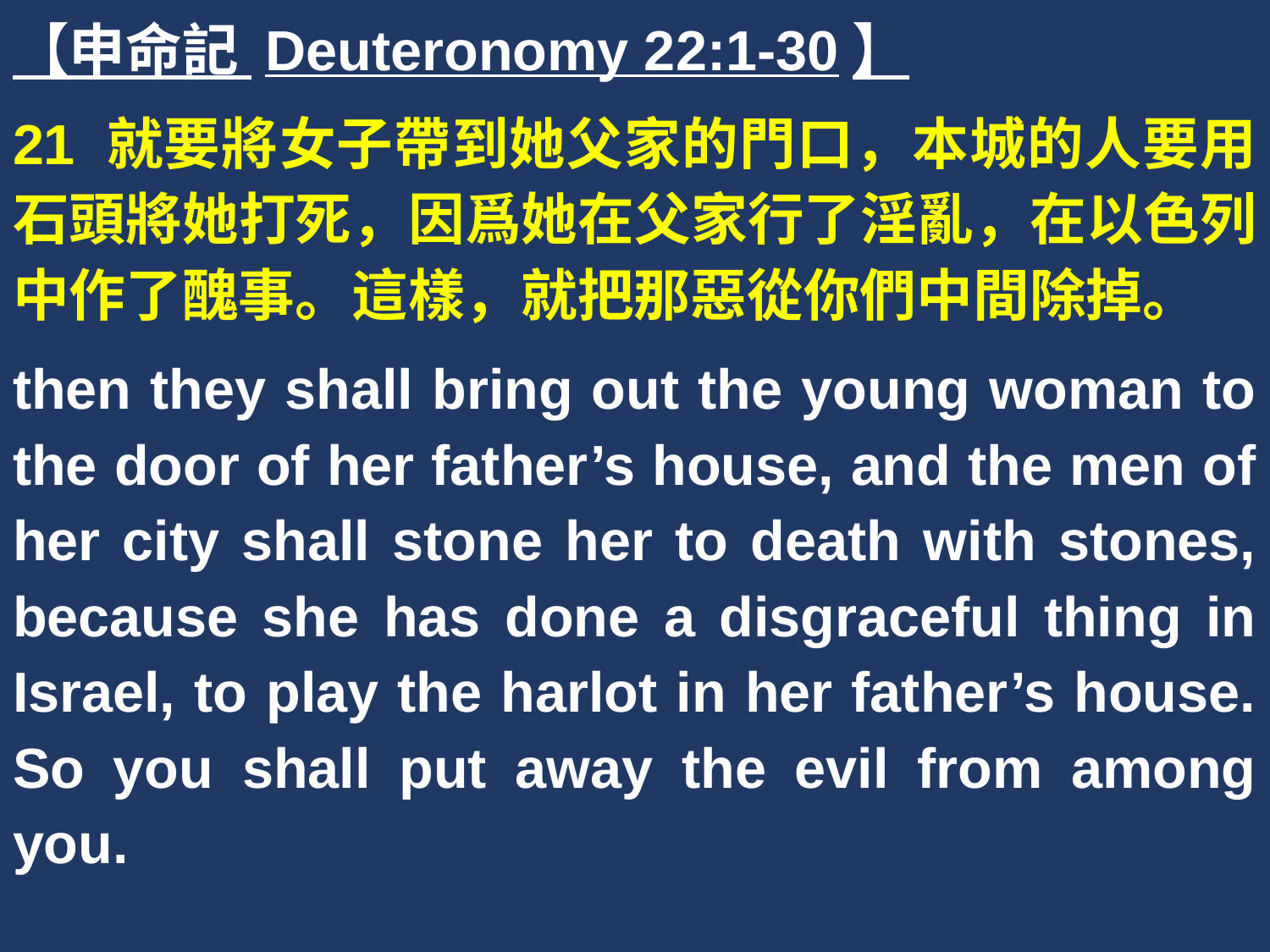

【申命記 Deuteronomy 22:1-30】
21 就要將女子帶到她父家的門口，本城的人要用石頭將她打死，因爲她在父家行了淫亂，在以色列中作了醜事。這樣，就把那惡從你們中間除掉。
then they shall bring out the young woman to the door of her father’s house, and the men of her city shall stone her to death with stones, because she has done a disgraceful thing in Israel, to play the harlot in her father’s house. So you shall put away the evil from among you.